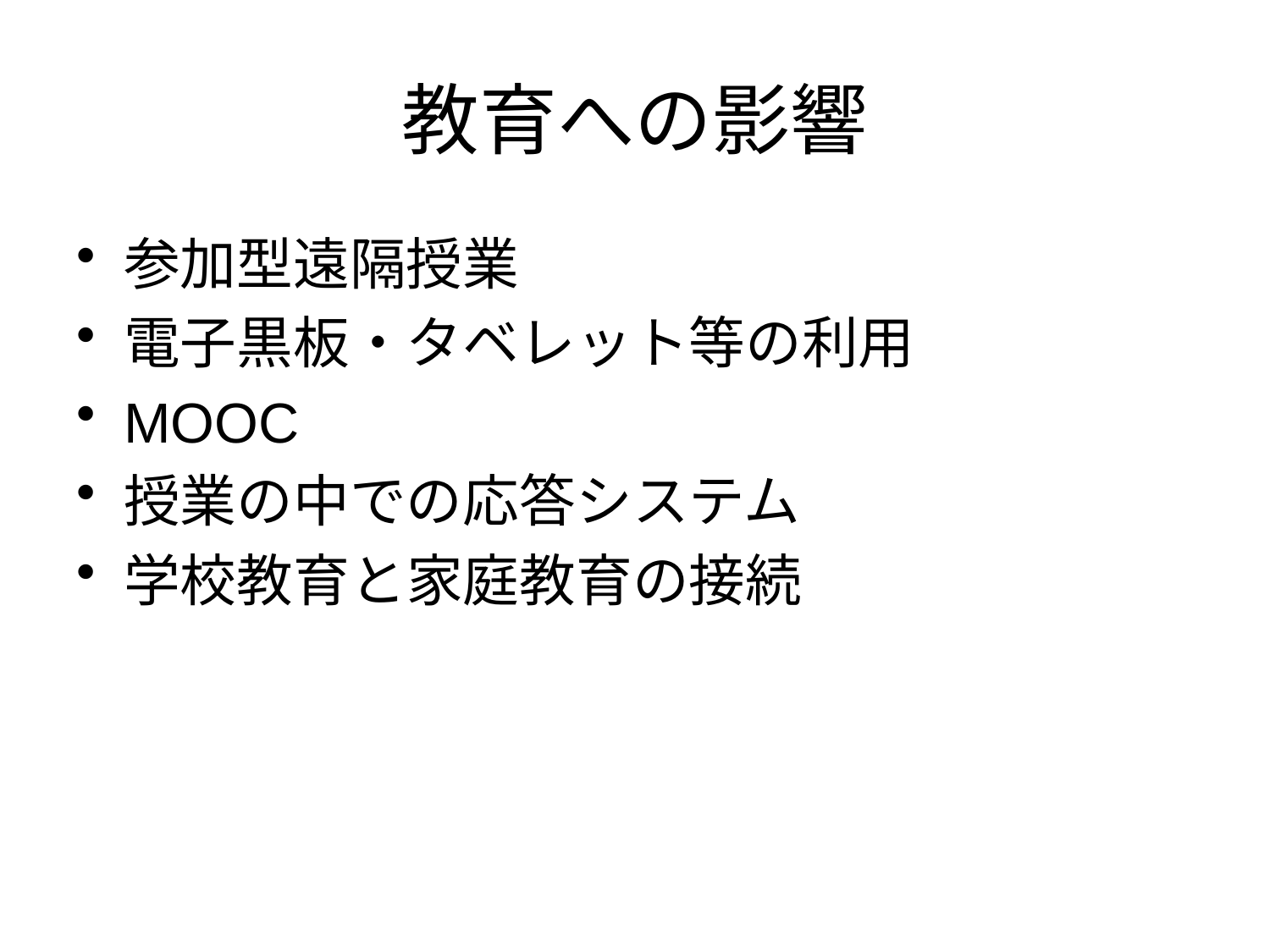

# 教育への影響
参加型遠隔授業
電子黒板・タベレット等の利用
MOOC
授業の中での応答システム
学校教育と家庭教育の接続